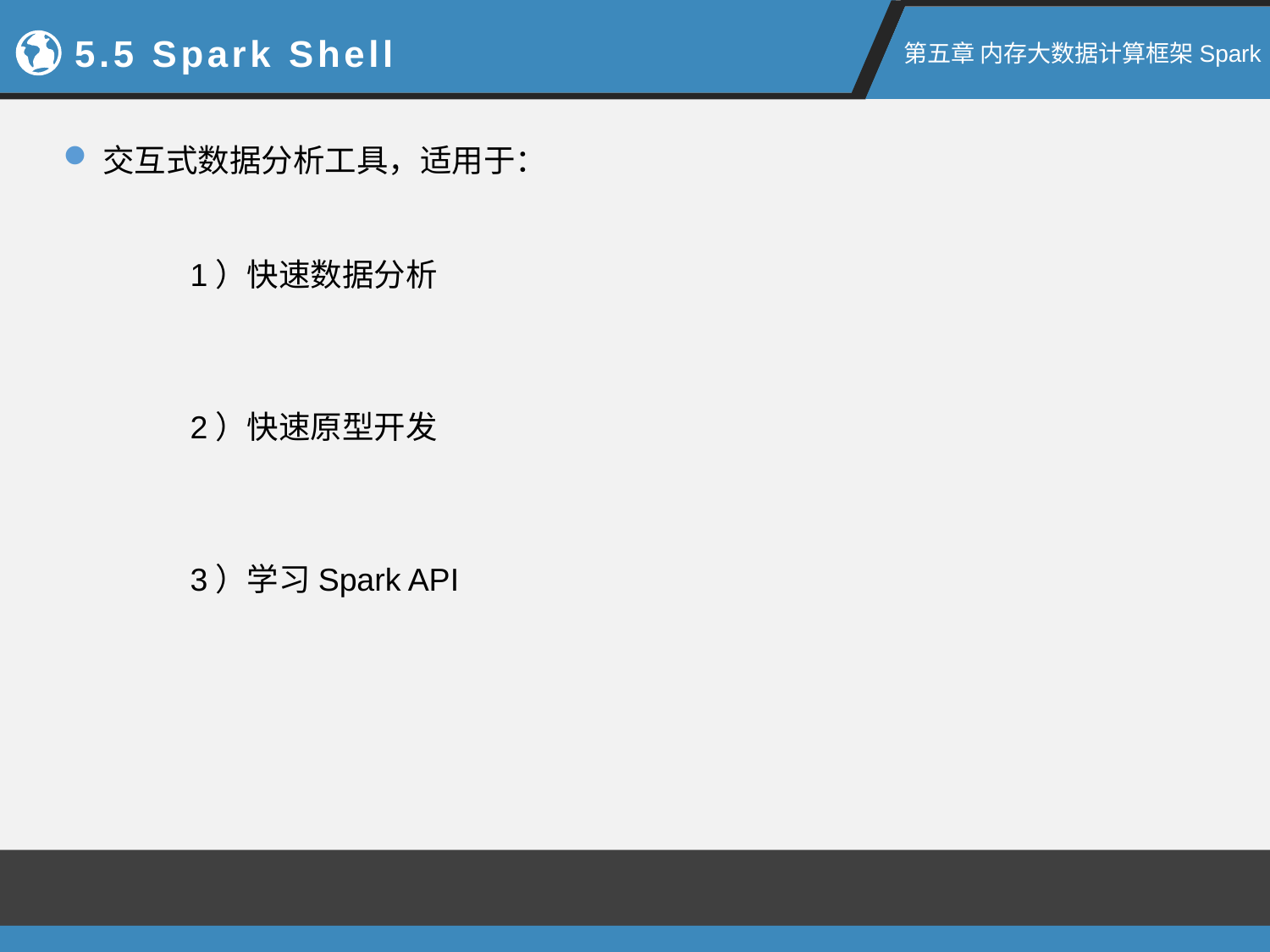

5.5 Spark Shell

第五章 内存大数据计算框架Spark
交互式数据分析工具，适用于：

	1）快速数据分析

	2）快速原型开发

	3）学习Spark API